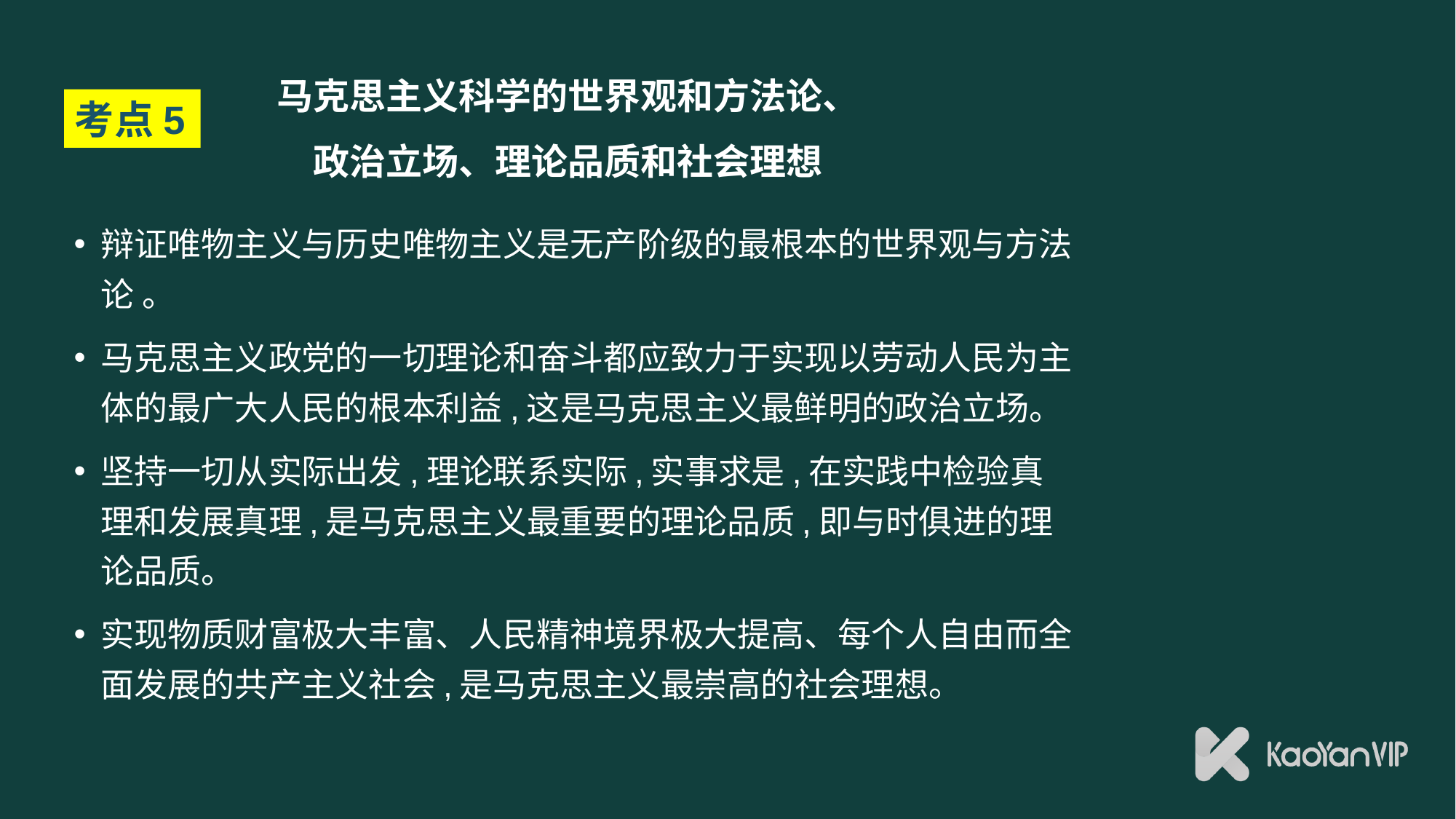

# 马克思主义科学的世界观和方法论、 政治立场、理论品质和社会理想
考点5
辩证唯物主义与历史唯物主义是无产阶级的最根本的世界观与方法论 。
马克思主义政党的一切理论和奋斗都应致力于实现以劳动人民为主 体的最广大人民的根本利益,这是马克思主义最鲜明的政治立场。
坚持一切从实际出发,理论联系实际,实事求是,在实践中检验真 理和发展真理,是马克思主义最重要的理论品质,即与时俱进的理 论品质。
实现物质财富极大丰富、人民精神境界极大提高、每个人自由而全 面发展的共产主义社会,是马克思主义最崇高的社会理想。